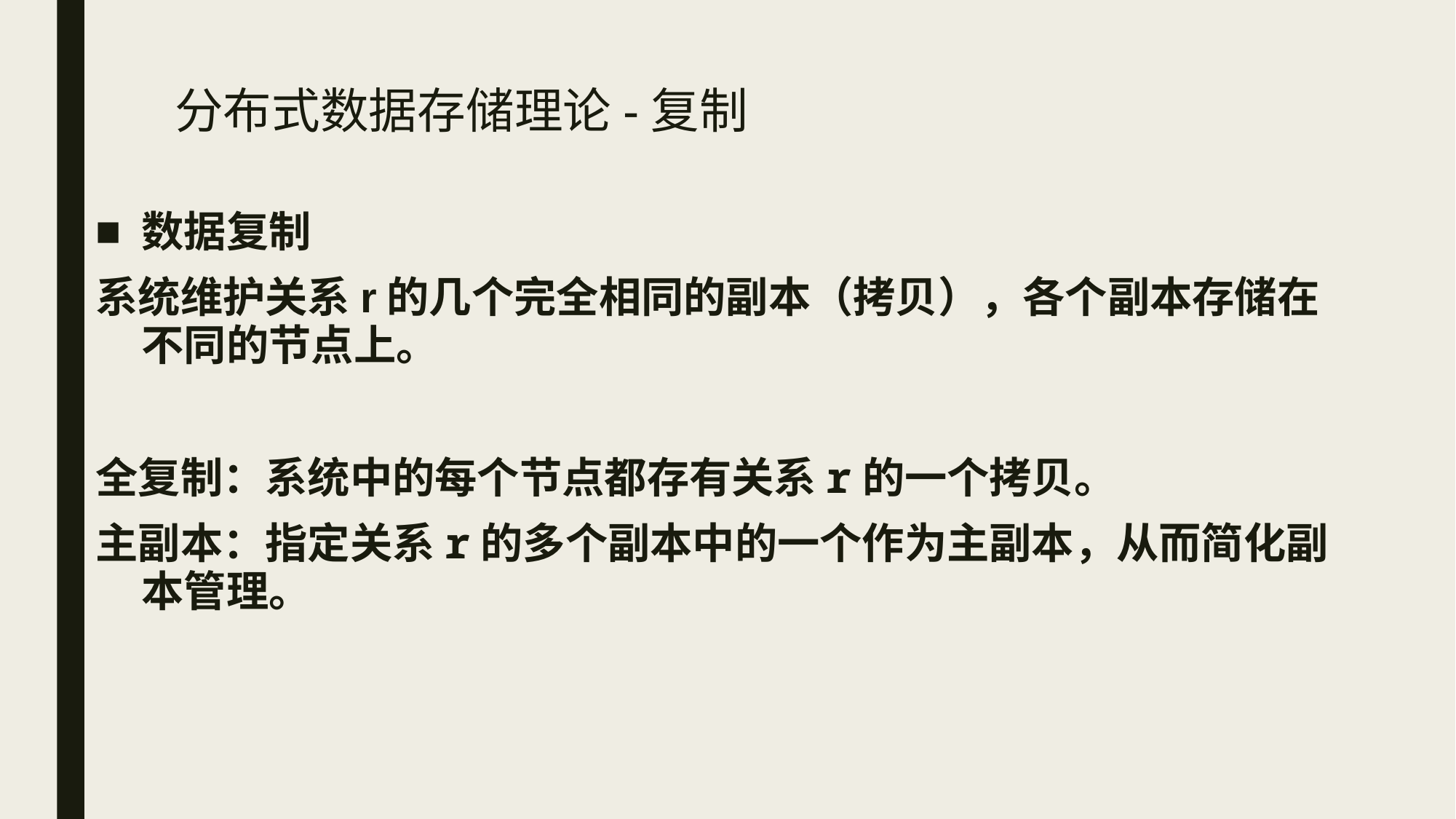

# 分布式数据存储理论-复制
数据复制
系统维护关系r的几个完全相同的副本（拷贝），各个副本存储在不同的节点上。

全复制：系统中的每个节点都存有关系r的一个拷贝。
主副本：指定关系r的多个副本中的一个作为主副本，从而简化副本管理。